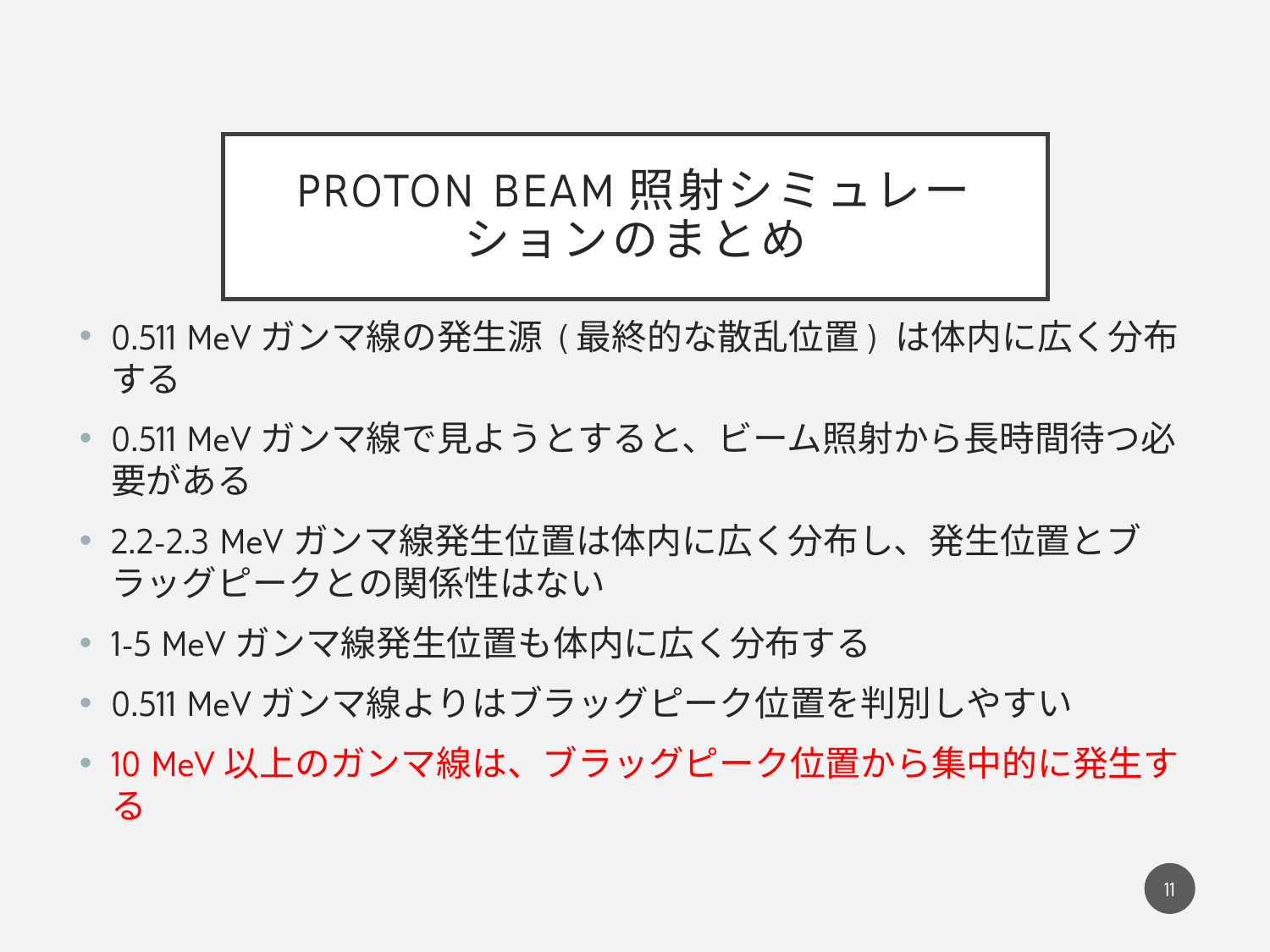

# Proton beam照射シミュレーションのまとめ
0.511 MeVガンマ線の発生源 (最終的な散乱位置) は体内に広く分布する
0.511 MeVガンマ線で見ようとすると、ビーム照射から長時間待つ必要がある
2.2-2.3 MeVガンマ線発生位置は体内に広く分布し、発生位置とブラッグピークとの関係性はない
1-5 MeVガンマ線発生位置も体内に広く分布する
0.511 MeVガンマ線よりはブラッグピーク位置を判別しやすい
10 MeV以上のガンマ線は、ブラッグピーク位置から集中的に発生する
11